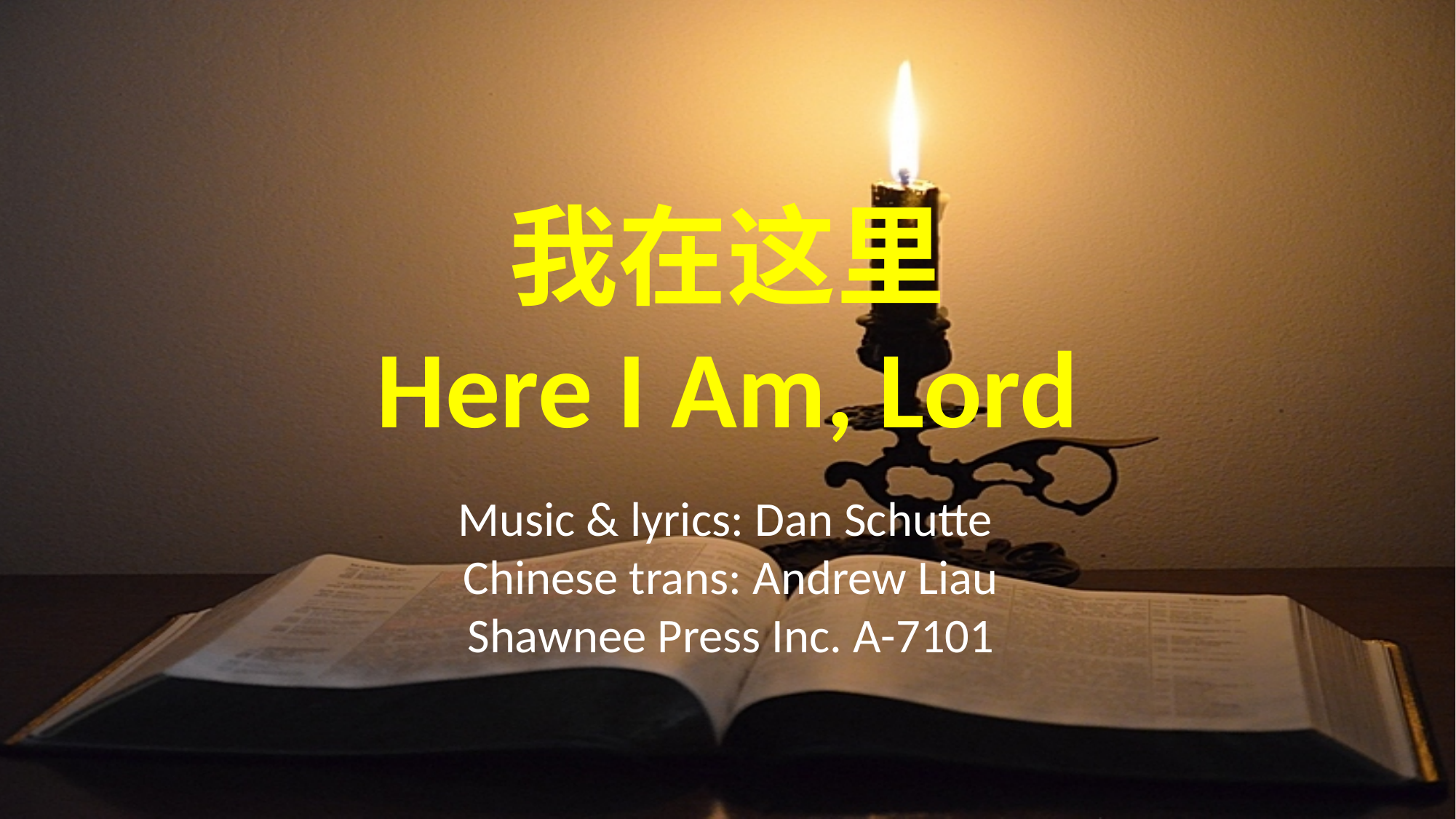

# 我在这里 Here I Am, Lord
Music & lyrics: Dan Schutte
Chinese trans: Andrew Liau
Shawnee Press Inc. A-7101